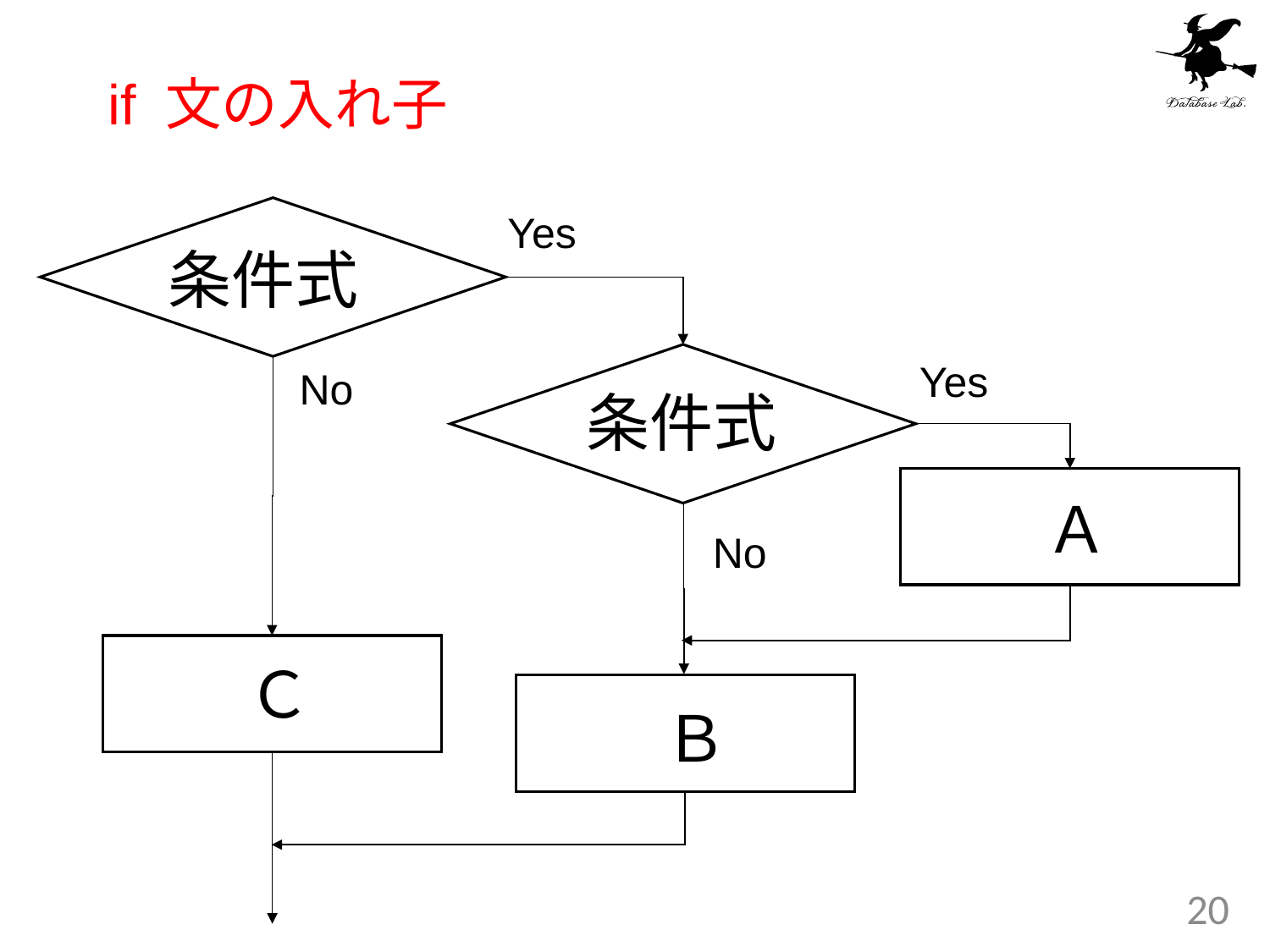

# if 文の入れ子

Yes
条件式

Yes
No
条件式

Ａ
No

Ｃ

Ｂ
20